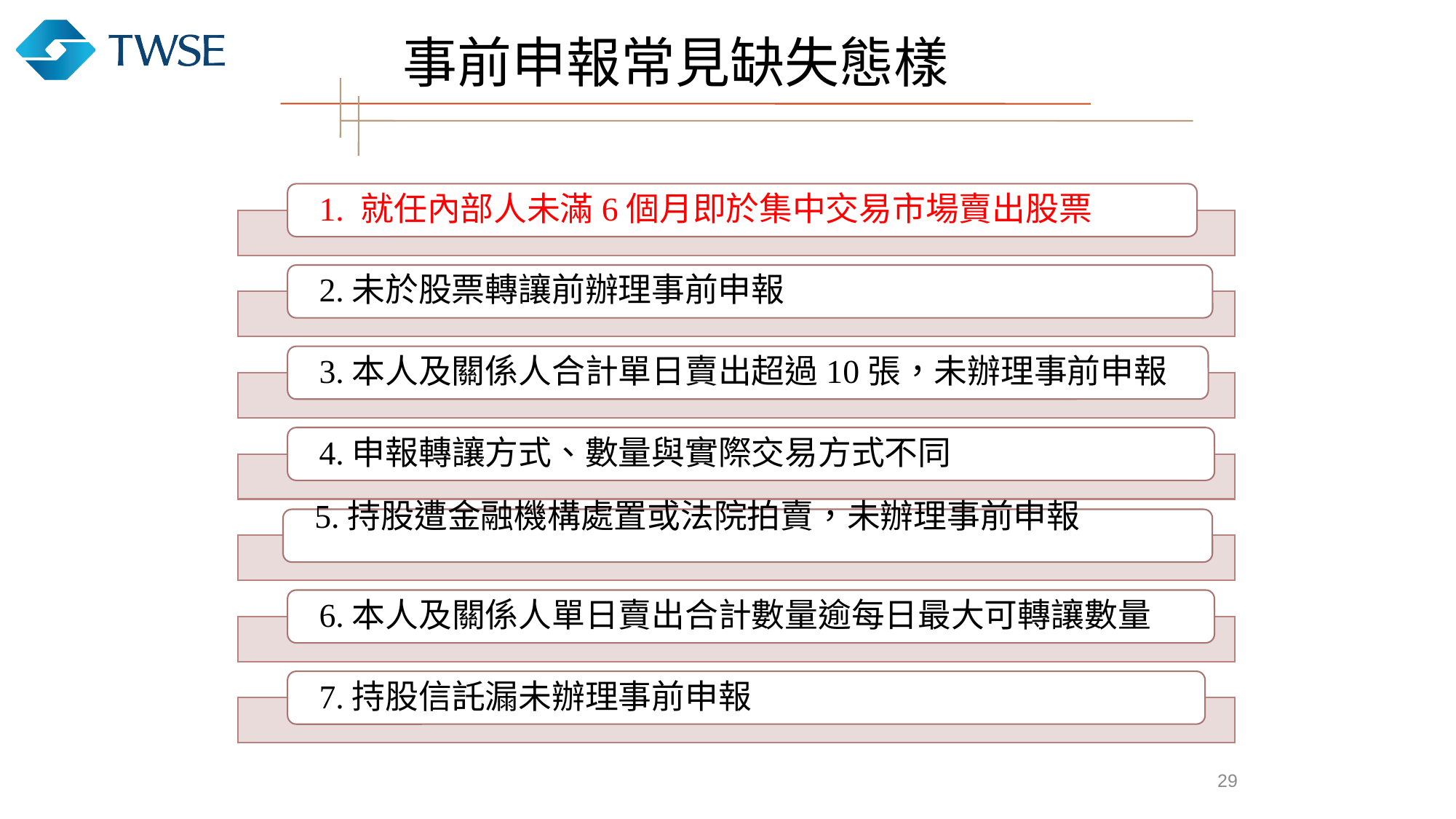

事前申報常見缺失態樣
1. 就任內部人未滿6個月即於集中交易市場賣出股票
2.未於股票轉讓前辦理事前申報
3.本人及關係人合計單日賣出超過10張，未辦理事前申報
4.申報轉讓方式、數量與實際交易方式不同
5.持股遭金融機構處置或法院拍賣，未辦理事前申報
6.本人及關係人單日賣出合計數量逾每日最大可轉讓數量
7.持股信託漏未辦理事前申報
29